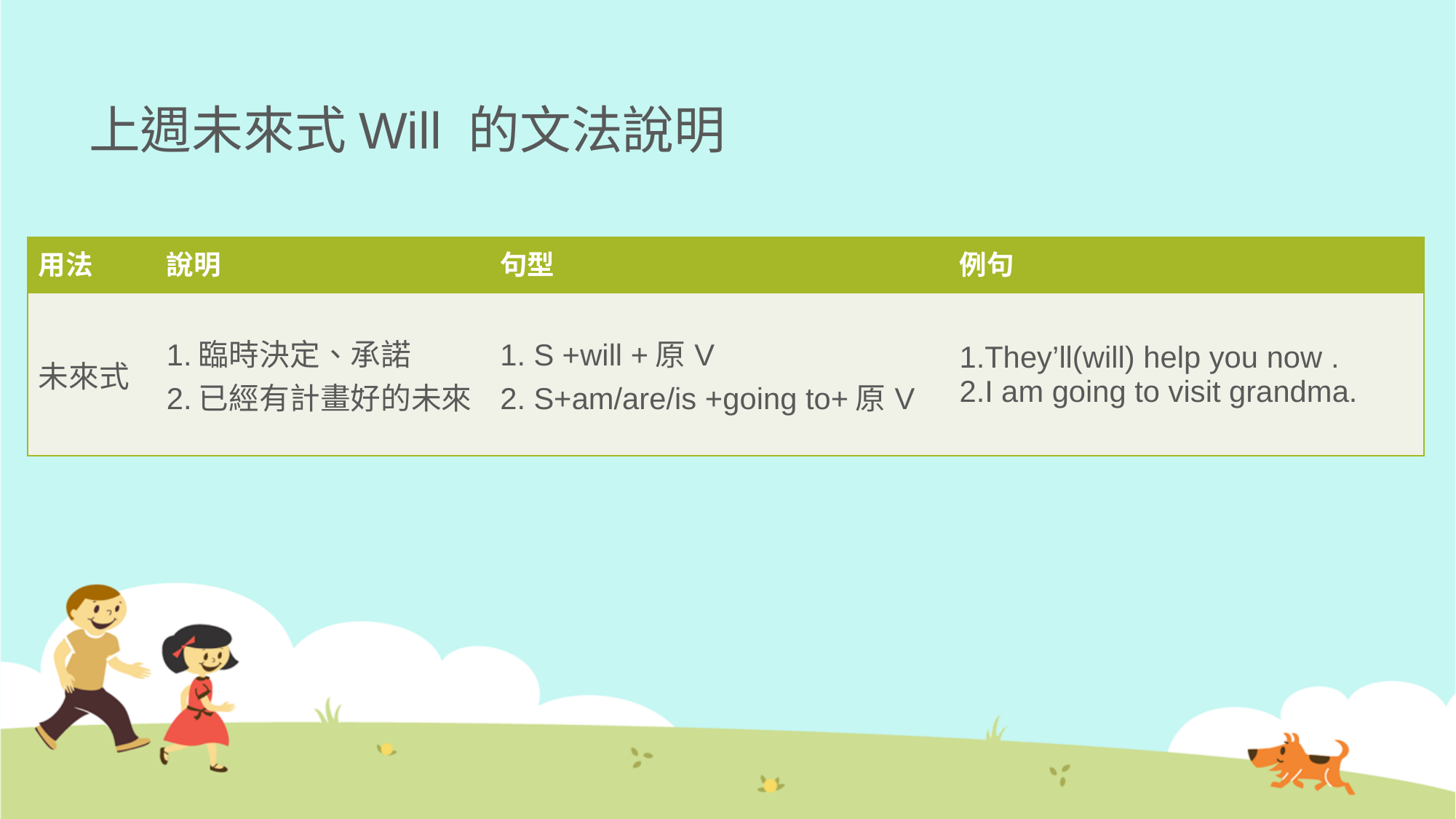

# 上週未來式Will 的文法說明
| 用法 | 說明 | 句型 | 例句 |
| --- | --- | --- | --- |
| 未來式 | 1.臨時決定、承諾 2.已經有計畫好的未來 | 1. S +will +原V 2. S+am/are/is +going to+原V | 1.They’ll(will) help you now . 2.I am going to visit grandma. |